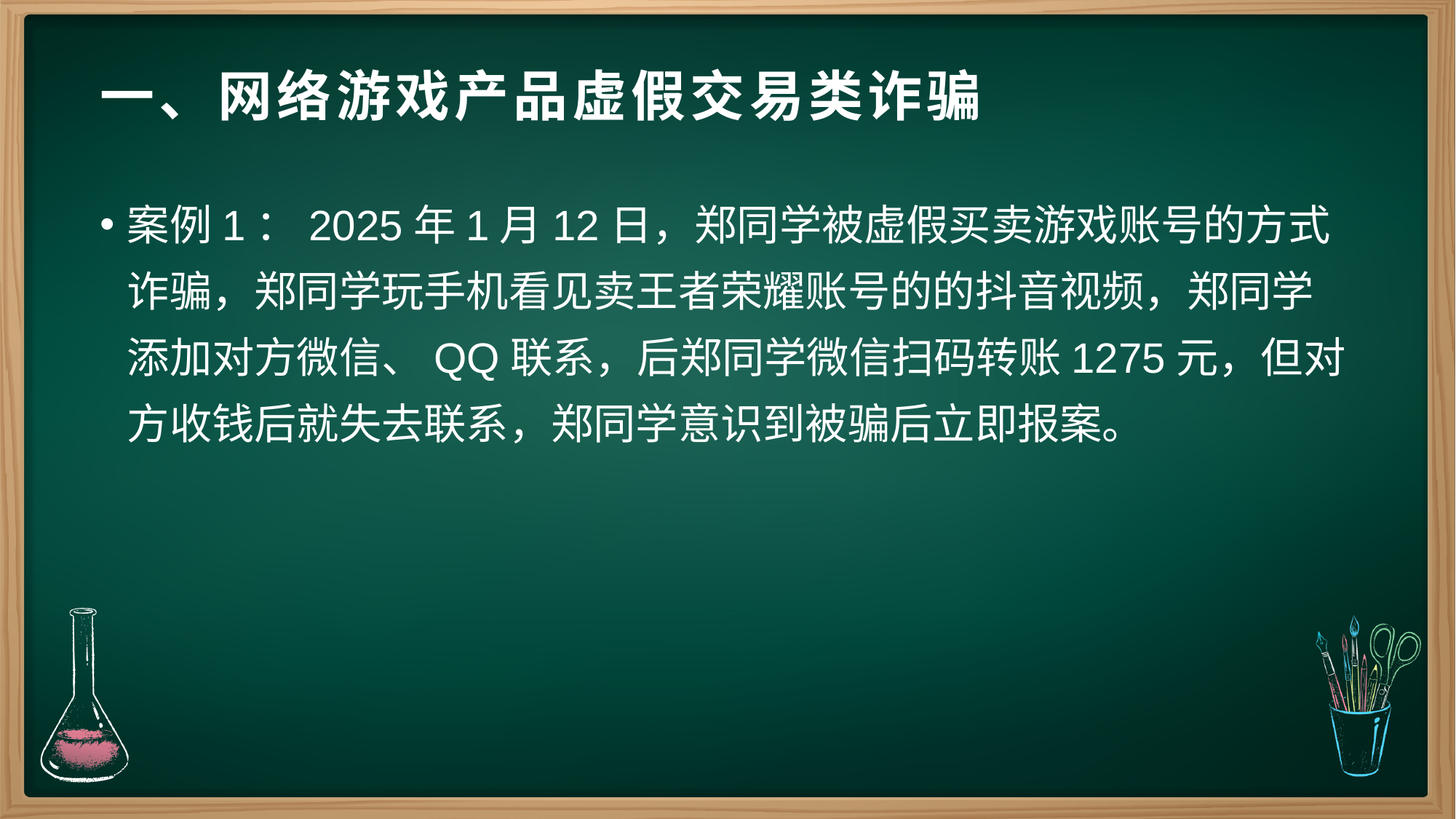

# 一、网络游戏产品虚假交易类诈骗
案例1：2025年1月12日，郑同学被虚假买卖游戏账号的方式诈骗，郑同学玩手机看见卖王者荣耀账号的的抖音视频，郑同学添加对方微信、QQ联系，后郑同学微信扫码转账1275元，但对方收钱后就失去联系，郑同学意识到被骗后立即报案。